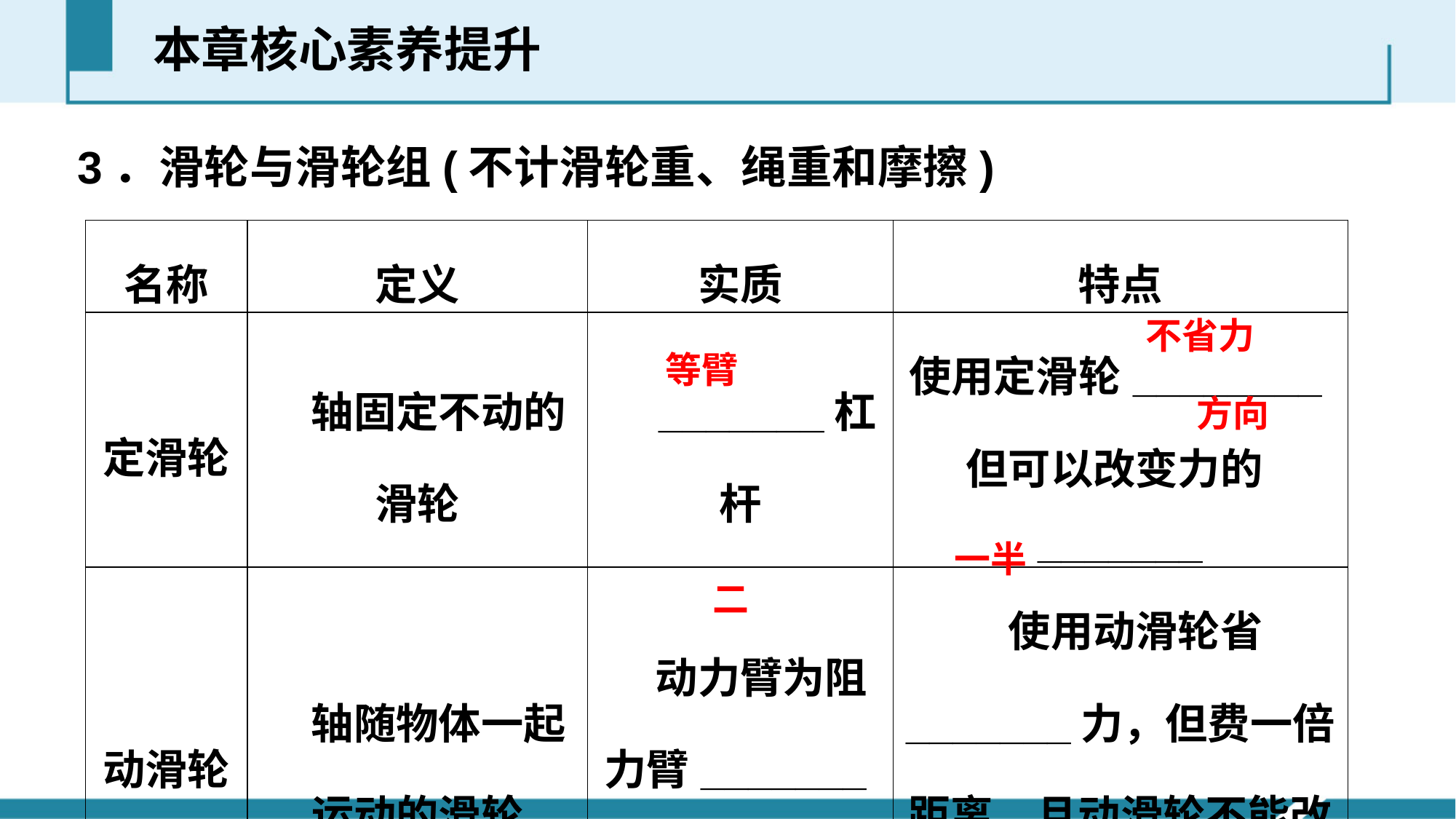

本章核心素养提升
3．滑轮与滑轮组(不计滑轮重、绳重和摩擦)
| 名称 | 定义 | 实质 | 特点 |
| --- | --- | --- | --- |
| 定滑轮 | 轴固定不动的滑轮 | \_\_\_\_\_\_\_杠杆 | 使用定滑轮\_\_\_\_\_\_\_\_但可以改变力的\_\_\_\_\_\_\_ |
| 动滑轮 | 轴随物体一起运动的滑轮 | 动力臂为阻力臂\_\_\_\_\_\_\_倍的杠杆 | 使用动滑轮省\_\_\_\_\_\_\_力，但费一倍距离，且动滑轮不能改变力的方向 |
不省力
等臂
方向
一半
二